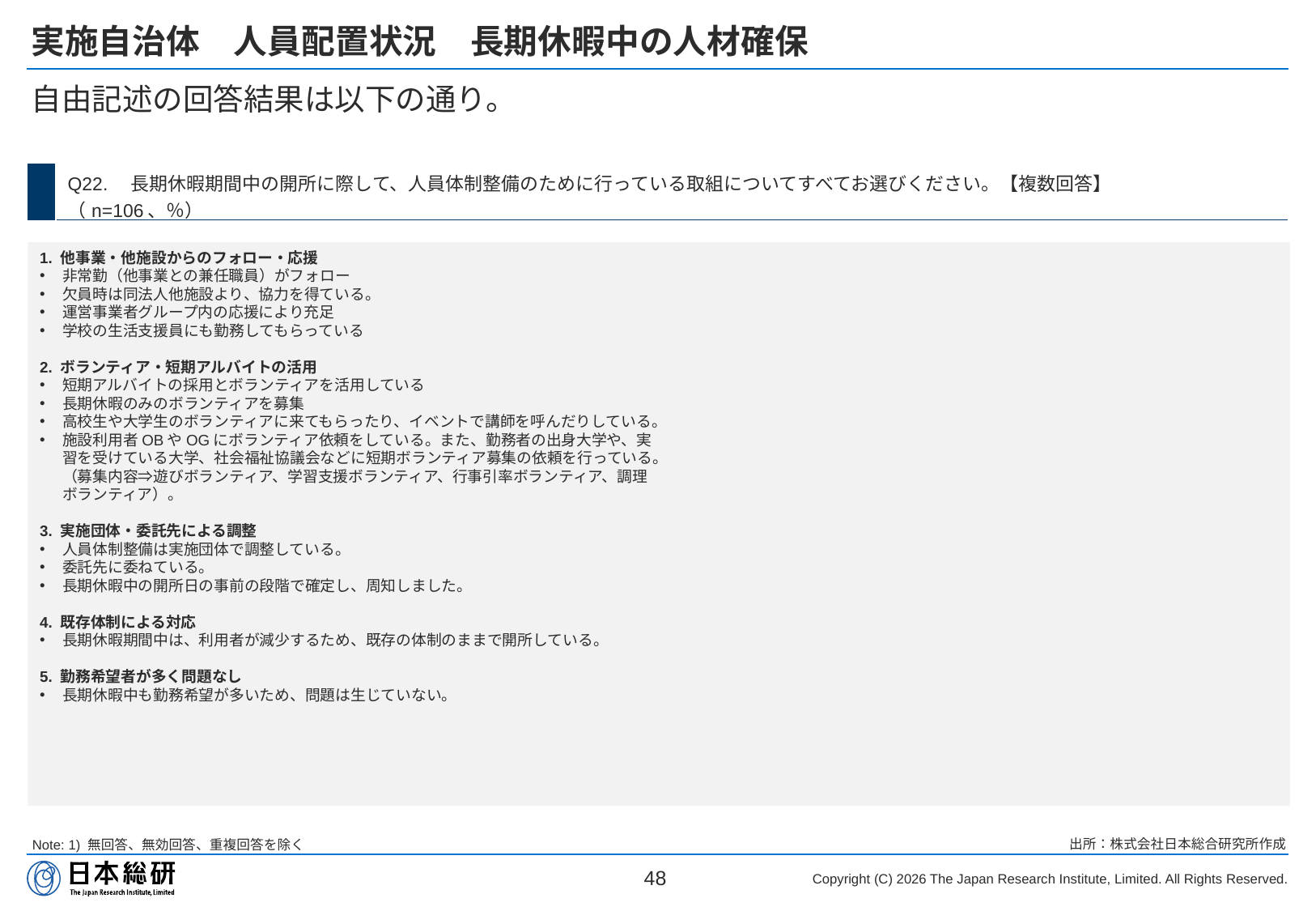

# 実施自治体　人員配置状況　長期休暇中の人材確保
自由記述の回答結果は以下の通り。
|  | Q22.　長期休暇期間中の開所に際して、人員体制整備のために行っている取組についてすべてお選びください。【複数回答】 （n=106、％） |
| --- | --- |
1. 他事業・他施設からのフォロー・応援
非常勤（他事業との兼任職員）がフォロー
欠員時は同法人他施設より、協力を得ている。
運営事業者グループ内の応援により充足
学校の生活支援員にも勤務してもらっている

2. ボランティア・短期アルバイトの活用
短期アルバイトの採用とボランティアを活用している
長期休暇のみのボランティアを募集
高校生や大学生のボランティアに来てもらったり、イベントで講師を呼んだりしている。
施設利用者OBやOGにボランティア依頼をしている。また、勤務者の出身大学や、実習を受けている大学、社会福祉協議会などに短期ボランティア募集の依頼を行っている。（募集内容⇒遊びボランティア、学習支援ボランティア、行事引率ボランティア、調理ボランティア）。

3. 実施団体・委託先による調整
人員体制整備は実施団体で調整している。
委託先に委ねている。
長期休暇中の開所日の事前の段階で確定し、周知しました。

4. 既存体制による対応
長期休暇期間中は、利用者が減少するため、既存の体制のままで開所している。

5. 勤務希望者が多く問題なし
長期休暇中も勤務希望が多いため、問題は生じていない。

出所：株式会社日本総合研究所作成
Note: 1) 無回答、無効回答、重複回答を除く